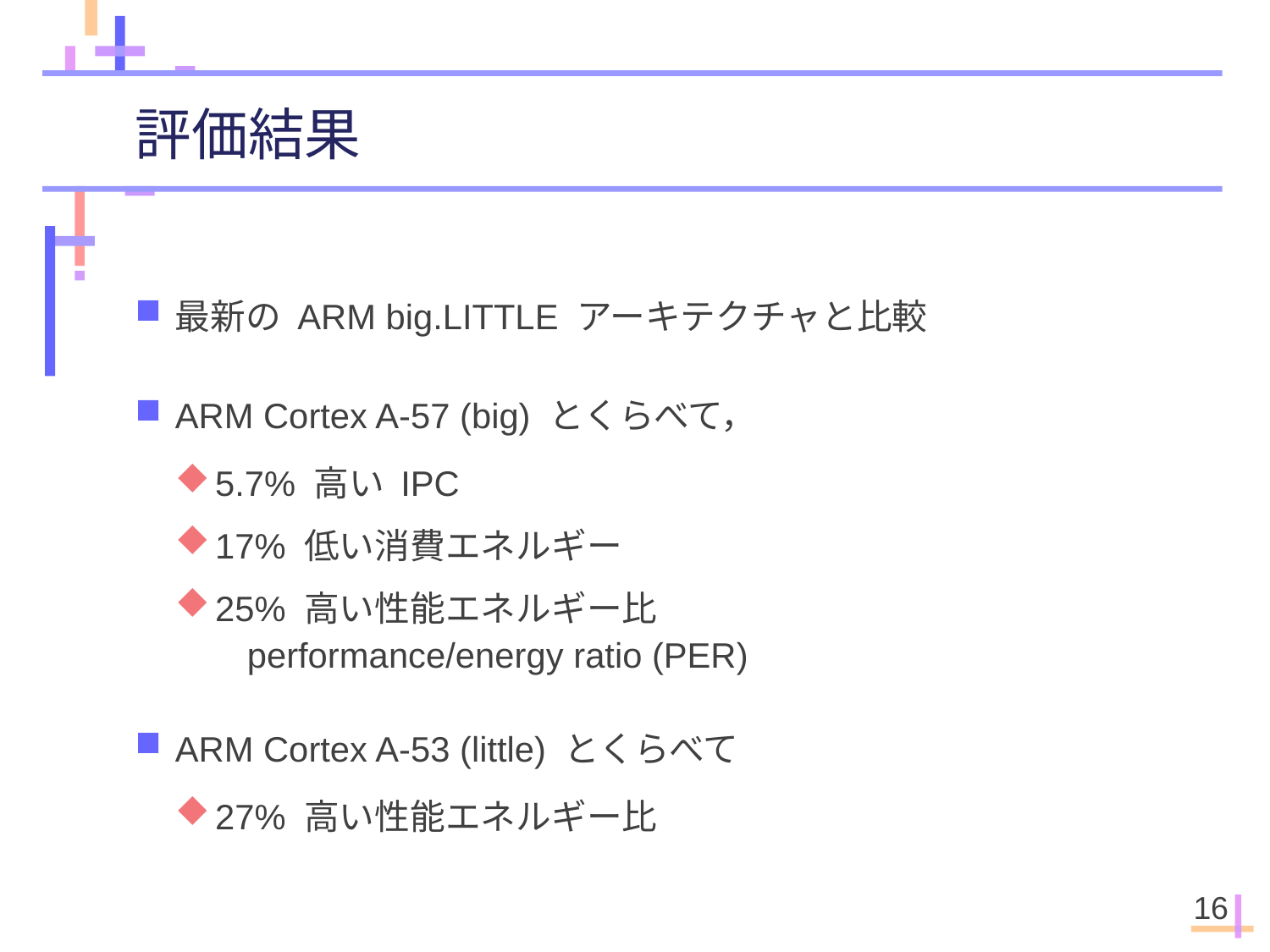

# 評価結果
最新の ARM big.LITTLE アーキテクチャと比較
ARM Cortex A-57 (big) とくらべて，
5.7% 高い IPC
17% 低い消費エネルギー
25% 高い性能エネルギー比
   performance/energy ratio (PER)
ARM Cortex A-53 (little) とくらべて
27% 高い性能エネルギー比
16